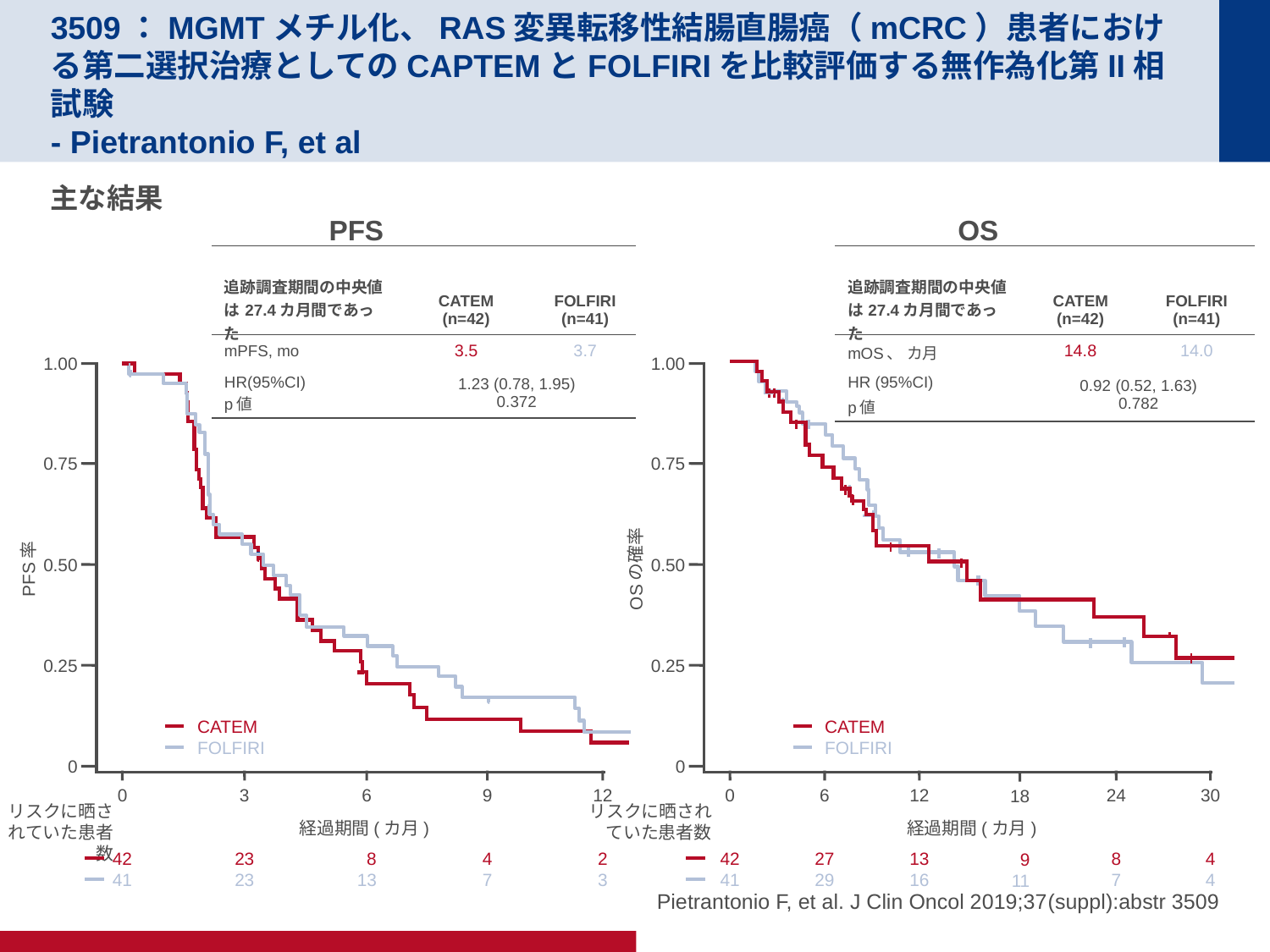

# 3509：MGMTメチル化、RAS変異転移性結腸直腸癌（mCRC）患者における第二選択治療としてのCAPTEMとFOLFIRIを比較評価する無作為化第II相試験 - Pietrantonio F, et al
主な結果
PFS
OS
| 追跡調査期間の中央値は27.4カ月間であった | CATEM (n=42) | FOLFIRI (n=41) |
| --- | --- | --- |
| mPFS, mo | 3.5 | 3.7 |
| HR(95%CI) p値 | 1.23 (0.78, 1.95) 0.372 |  |
| 追跡調査期間の中央値は27.4カ月間であった | CATEM (n=42) | FOLFIRI (n=41) |
| --- | --- | --- |
| mOS、 カ月 | 14.8 | 14.0 |
| HR (95%CI) p値 | 0.92 (0.52, 1.63) 0.782 |  |
1.00

0.75

0.50
PFS率

0.25

CATEM
FOLFIRI
0

0

42
41

3

23
23

6

8
13

9

4
7

12

2
3
リスクに晒されていた患者数
経過期間(カ月)
1.00

0.75

0.50
OSの確率

0.25

CATEM
FOLFIRI
0

0

42
41

6

27
29

12

13
16
18

9
11

24

8
7

30

4
4
リスクに晒されていた患者数
経過期間(カ月)
Pietrantonio F, et al. J Clin Oncol 2019;37(suppl):abstr 3509